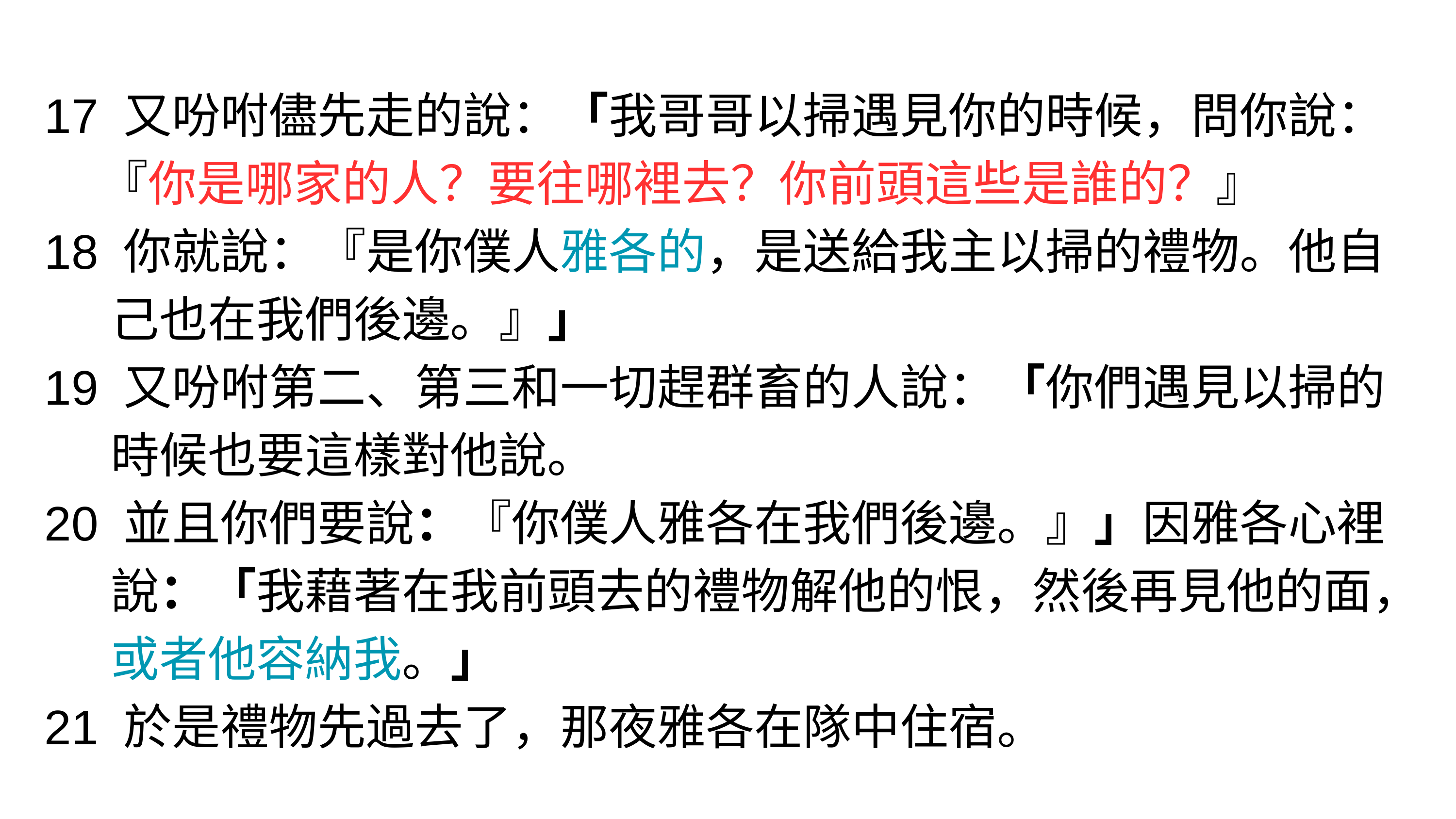

17 又吩咐儘先走的說：「我哥哥以掃遇見你的時候，問你說：
    『你是哪家的人？要往哪裡去？你前頭這些是誰的？』
18 你就說：『是你僕人雅各的，是送給我主以掃的禮物。他自
     己也在我們後邊。』」
19 又吩咐第二、第三和一切趕群畜的人說：「你們遇見以掃的
     時候也要這樣對他說。
20 並且你們要說：『你僕人雅各在我們後邊。』」因雅各心裡
     說：「我藉著在我前頭去的禮物解他的恨，然後再見他的面，
     或者他容納我。」
21 於是禮物先過去了，那夜雅各在隊中住宿。